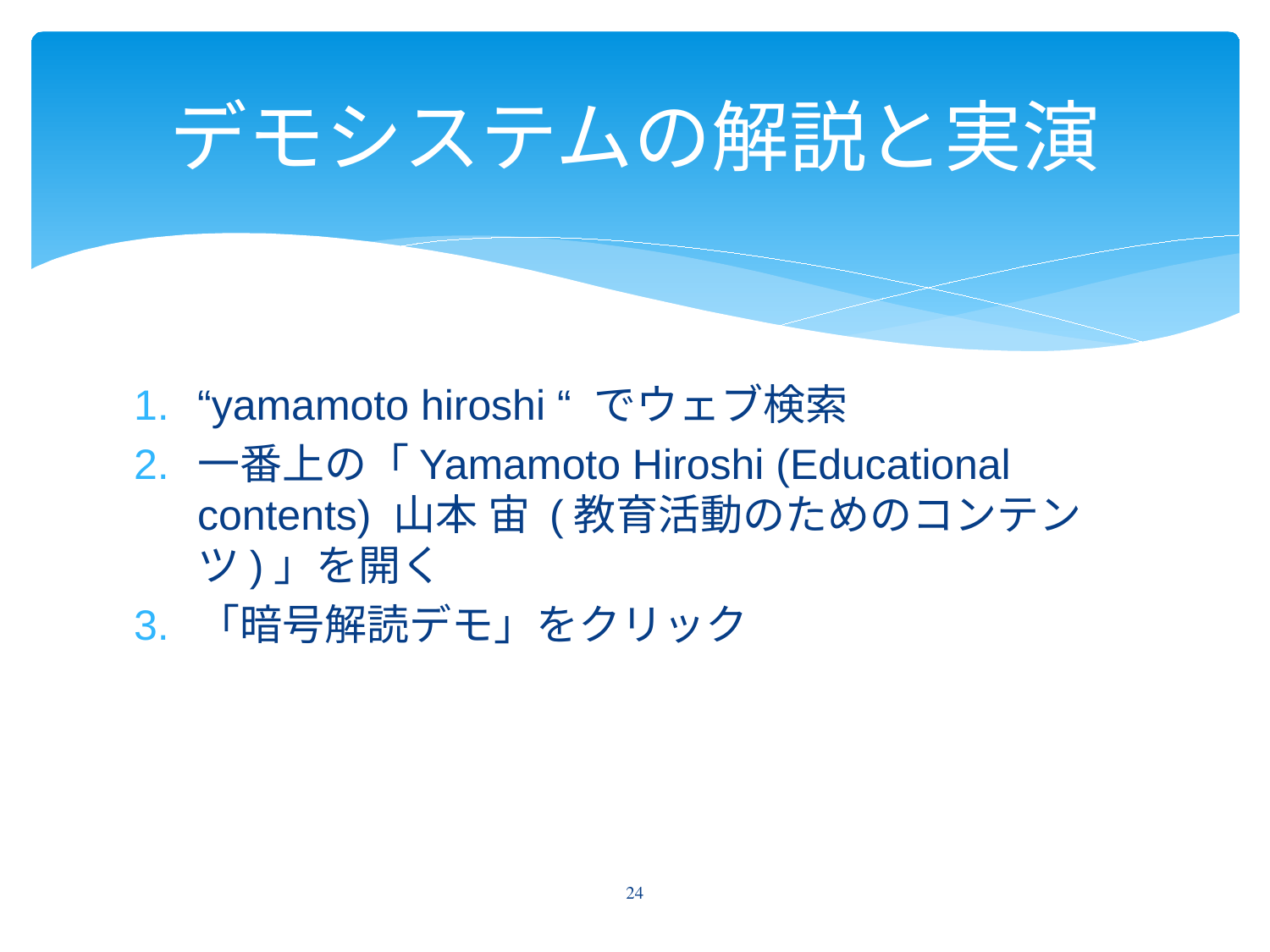

# デモシステムの解説と実演
“yamamoto hiroshi “ でウェブ検索
一番上の「Yamamoto Hiroshi (Educational contents) 山本 宙 (教育活動のためのコンテンツ)」を開く
「暗号解読デモ」をクリック
24